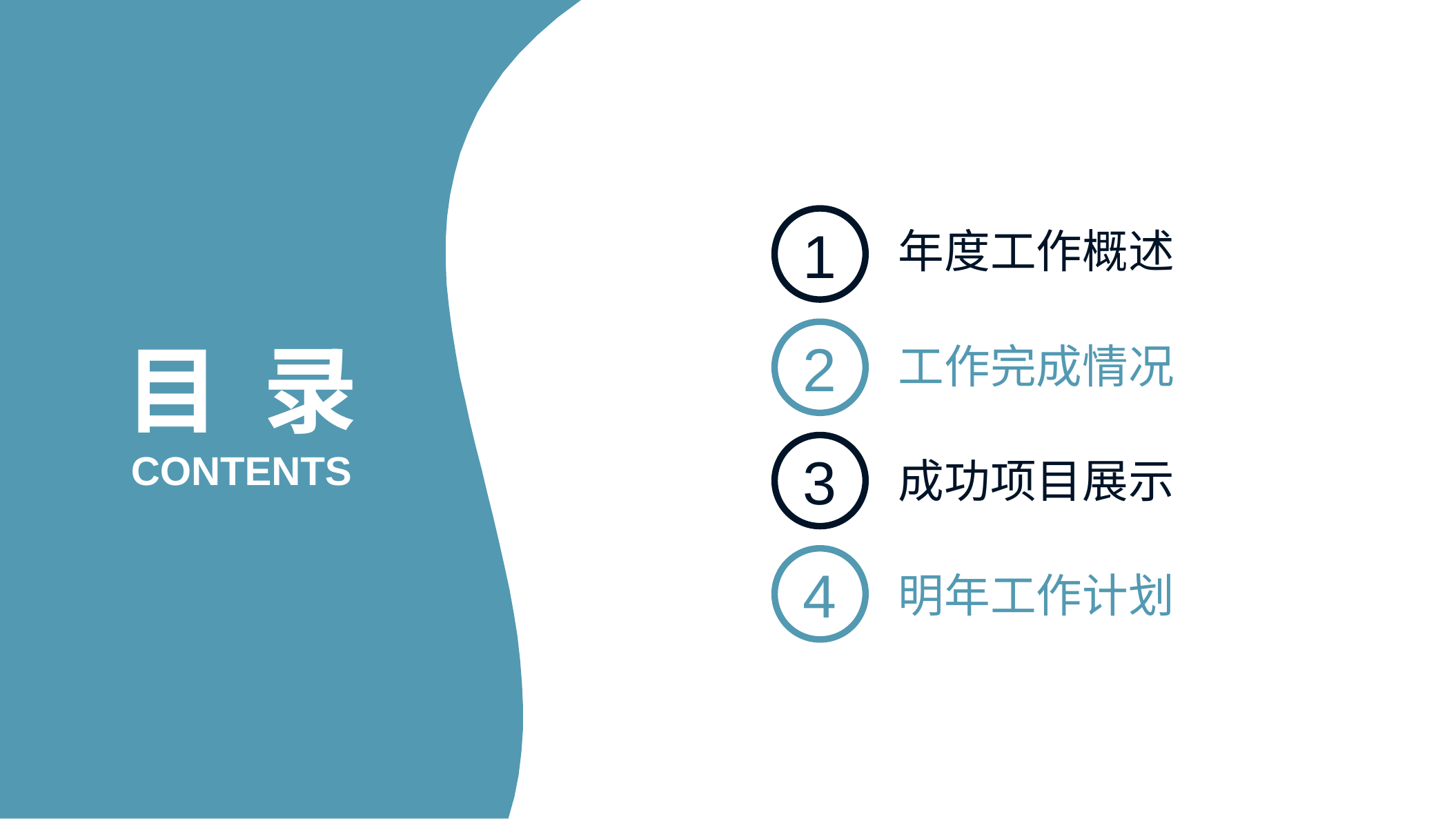

1
年度工作概述
2
目  录
工作完成情况
3
CONTENTS
成功项目展示
4
明年工作计划